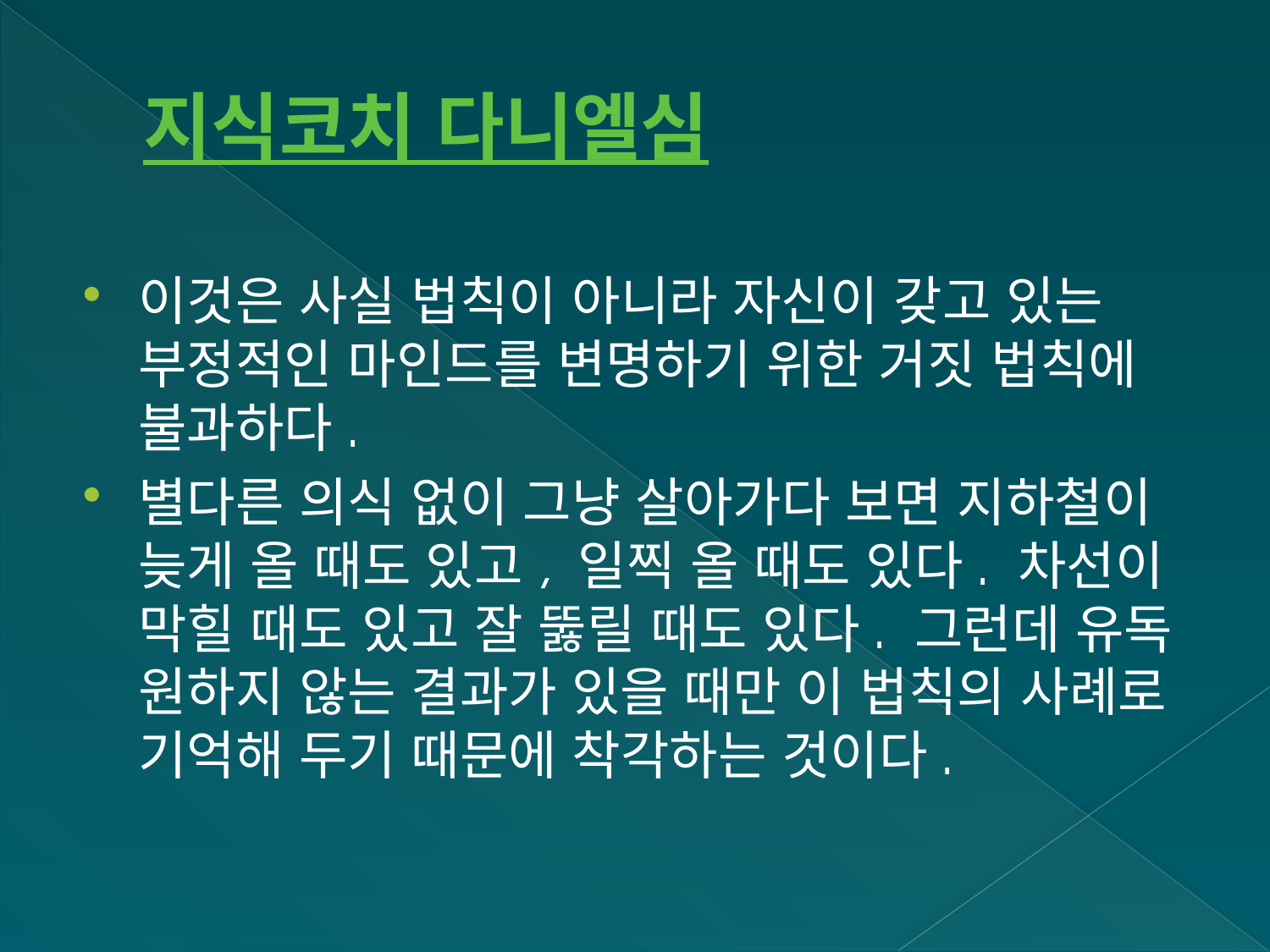

# 지식코치 다니엘심
이것은 사실 법칙이 아니라 자신이 갖고 있는 부정적인 마인드를 변명하기 위한 거짓 법칙에 불과하다.
별다른 의식 없이 그냥 살아가다 보면 지하철이 늦게 올 때도 있고, 일찍 올 때도 있다. 차선이 막힐 때도 있고 잘 뚫릴 때도 있다. 그런데 유독 원하지 않는 결과가 있을 때만 이 법칙의 사례로 기억해 두기 때문에 착각하는 것이다.